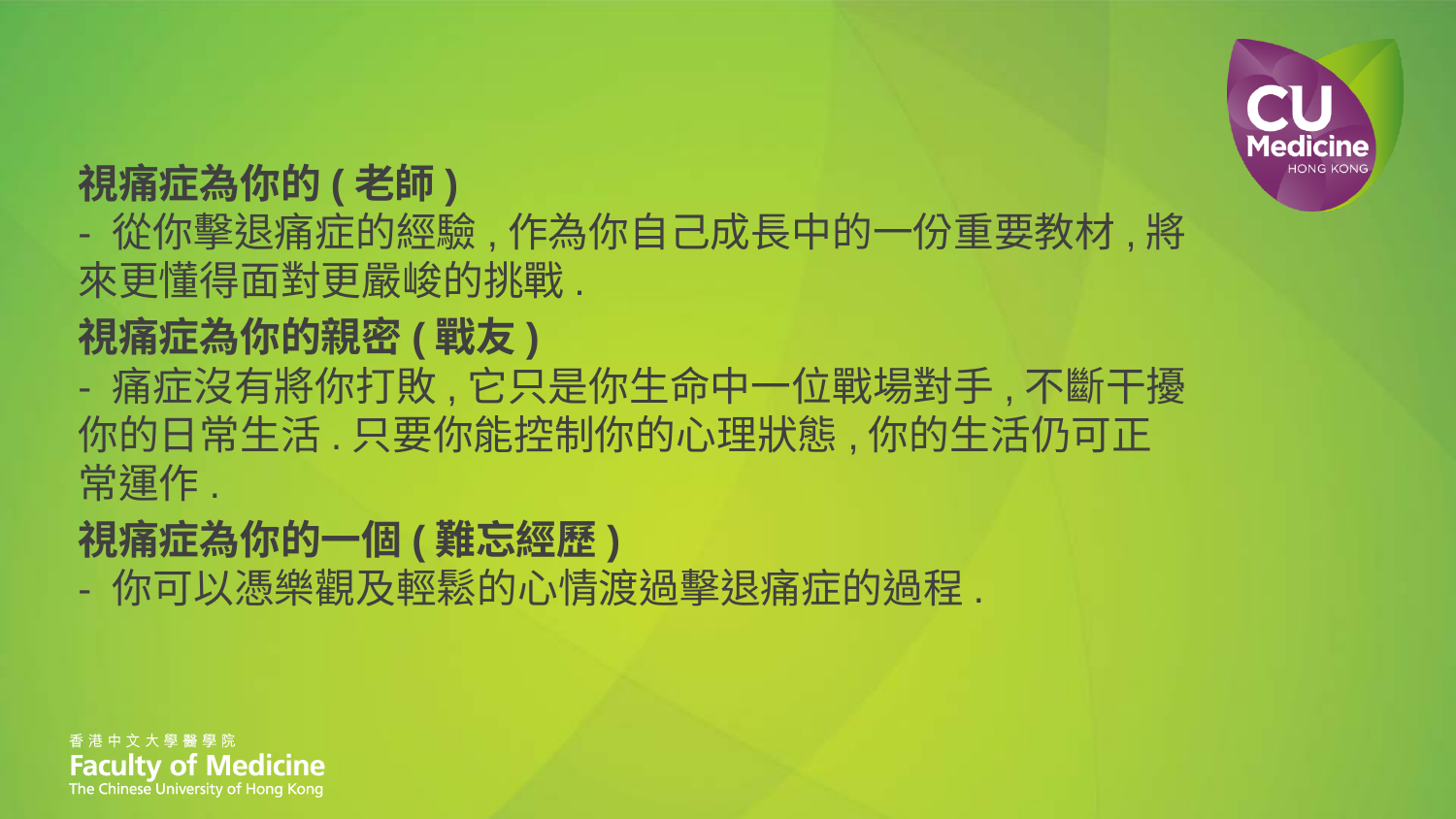

視痛症為你的(老師)
- 從你擊退痛症的經驗,作為你自己成長中的一份重要教材,將來更懂得面對更嚴峻的挑戰.
視痛症為你的親密(戰友)
- 痛症沒有將你打敗,它只是你生命中一位戰場對手,不斷干擾你的日常生活.只要你能控制你的心理狀態,你的生活仍可正常運作.
視痛症為你的一個(難忘經歷)
- 你可以憑樂觀及輕鬆的心情渡過擊退痛症的過程.

#